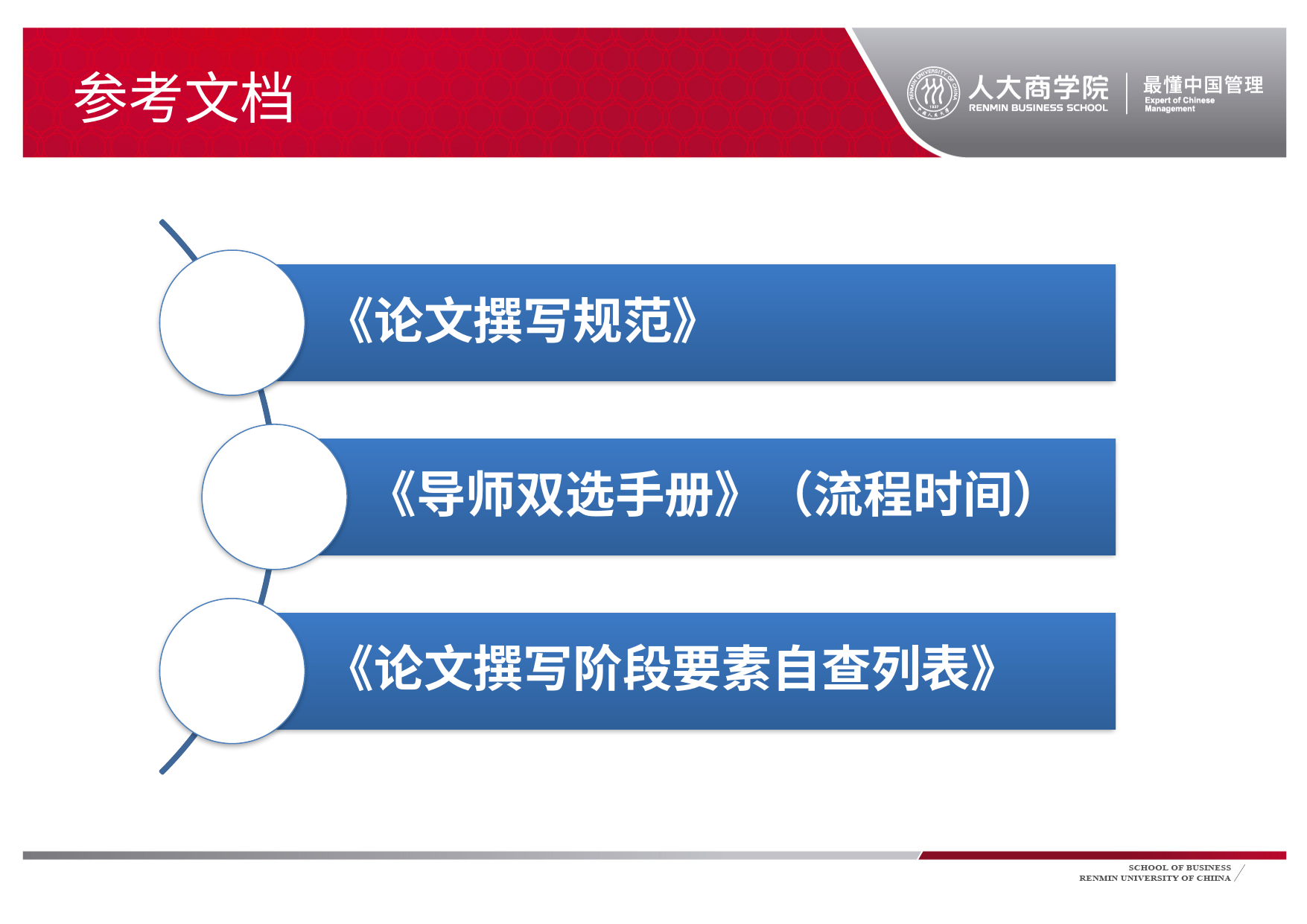

# 参考文档
《论文撰写规范》
《导师双选手册》（流程时间）
《论文撰写阶段要素自查列表》